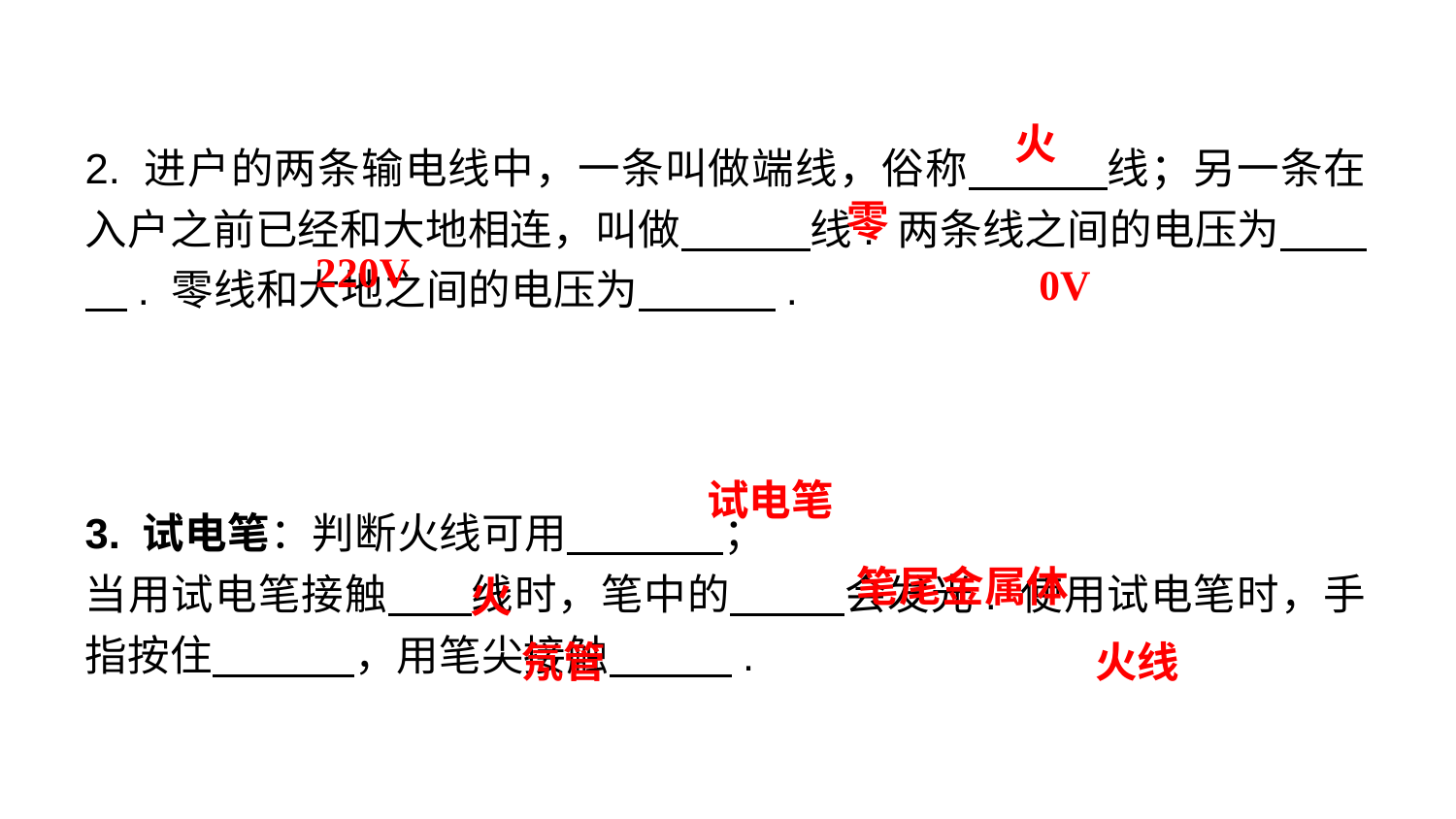

火
2. 进户的两条输电线中，一条叫做端线，俗称         　线；另一条在入户之前已经和大地相连，叫做         　线. 两条线之间的电压为          　. 零线和大地之间的电压为          　.

3. 试电笔：判断火线可用            　；
当用试电笔接触        线时，笔中的           会发光. 使用试电笔时，手指按住               ，用笔尖接触             .
零
220V
0V
试电笔
笔尾金属体
火
火线
氖管